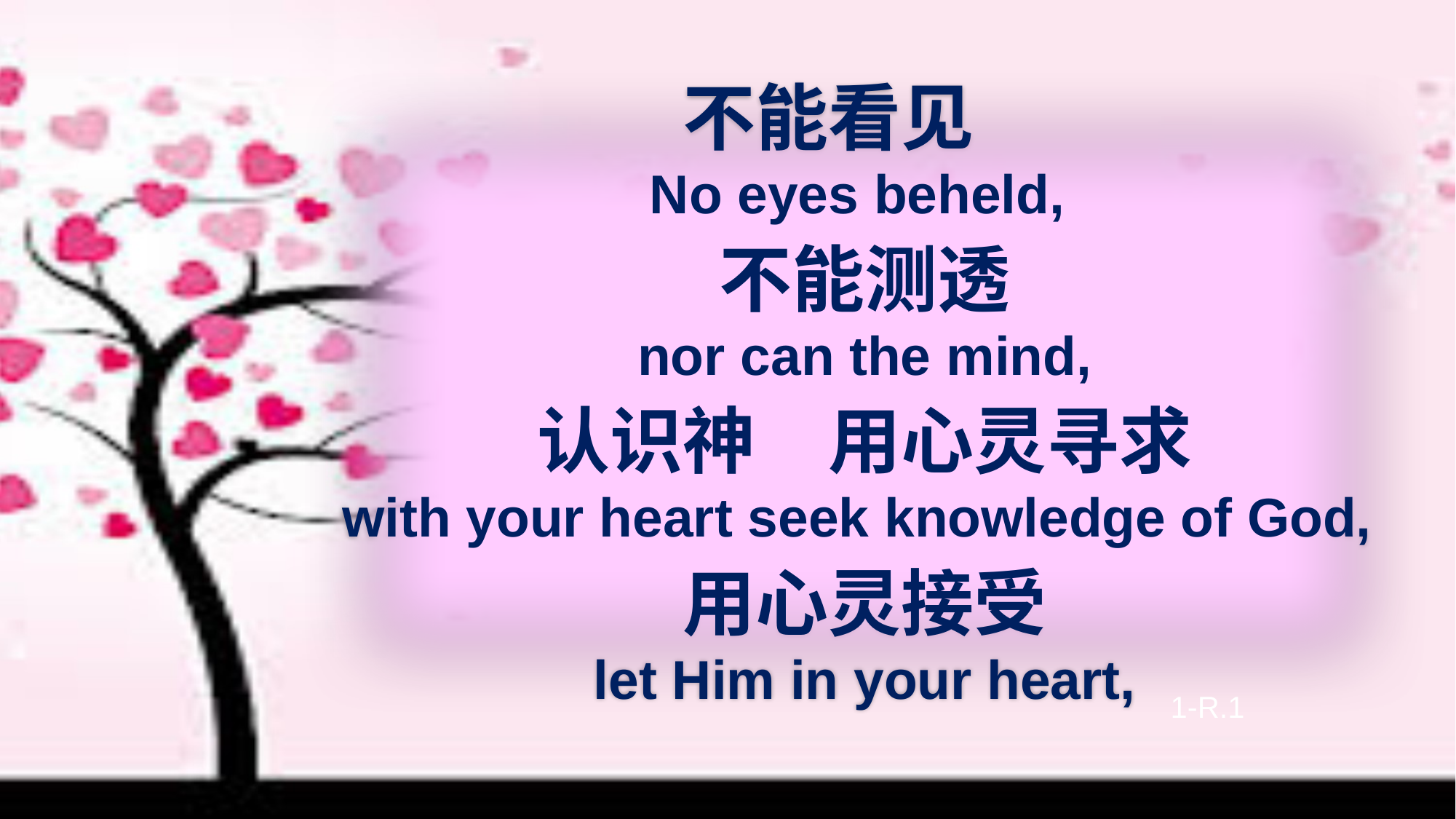

不能看见
No eyes beheld,
不能测透
nor can the mind,
认识神　用心灵寻求
with your heart seek knowledge of God,
用心灵接受
let Him in your heart,
1-R.1